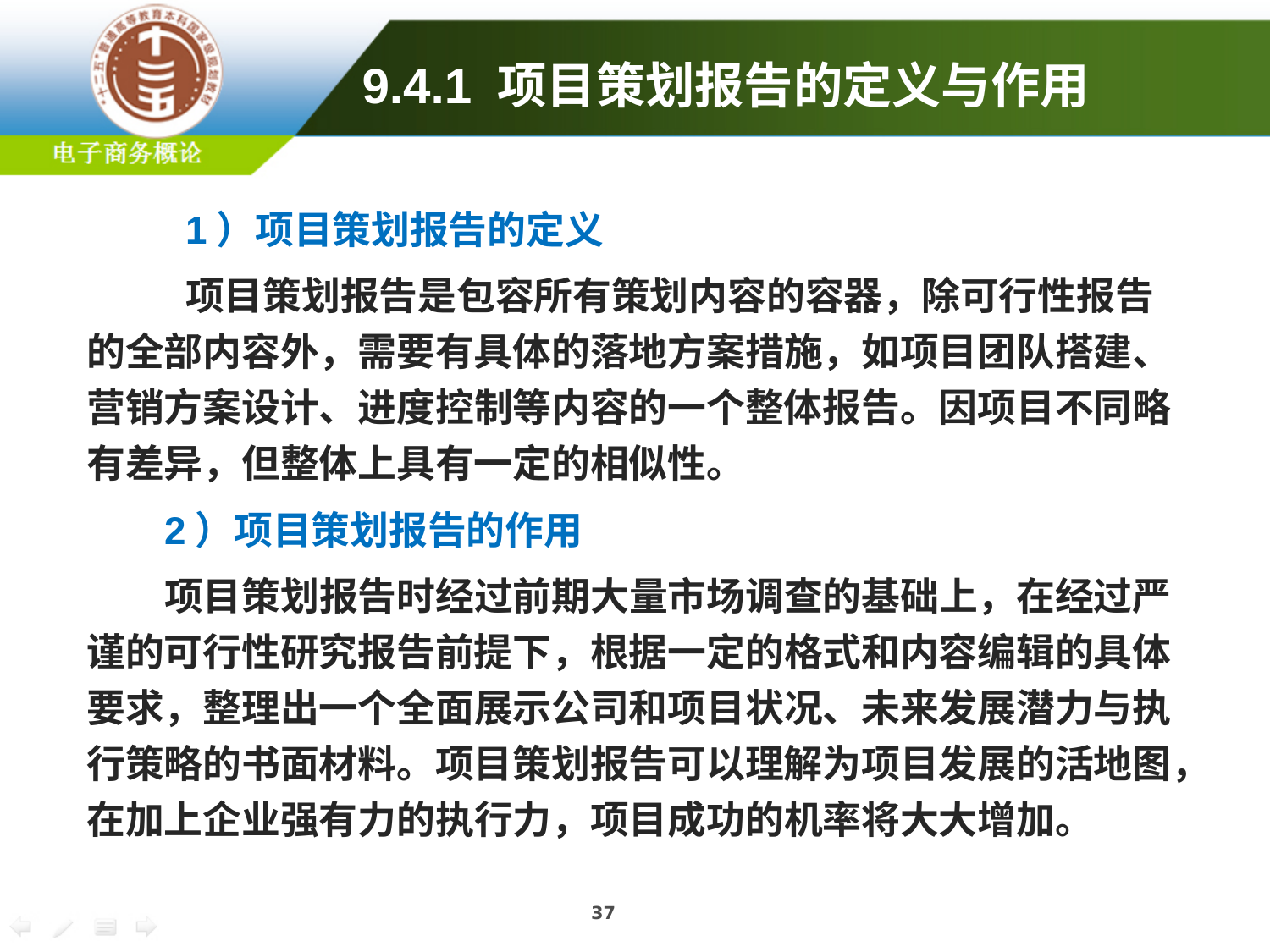

9.4.1 项目策划报告的定义与作用
1）项目策划报告的定义
项目策划报告是包容所有策划内容的容器，除可行性报告的全部内容外，需要有具体的落地方案措施，如项目团队搭建、营销方案设计、进度控制等内容的一个整体报告。因项目不同略有差异，但整体上具有一定的相似性。
2）项目策划报告的作用
项目策划报告时经过前期大量市场调查的基础上，在经过严谨的可行性研究报告前提下，根据一定的格式和内容编辑的具体要求，整理出一个全面展示公司和项目状况、未来发展潜力与执行策略的书面材料。项目策划报告可以理解为项目发展的活地图，在加上企业强有力的执行力，项目成功的机率将大大增加。

37